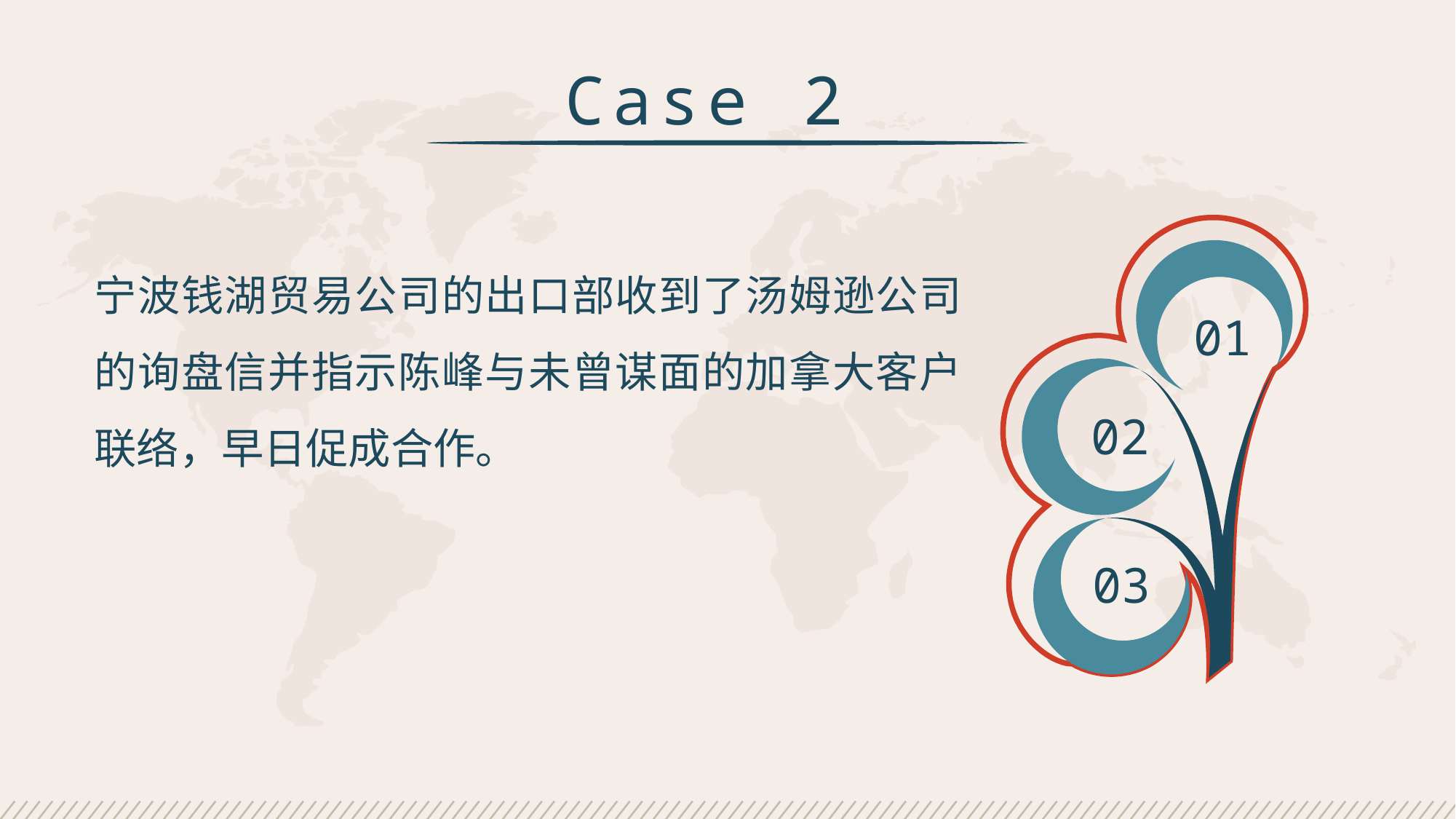

Case 2

宁波钱湖贸易公司的出口部收到了汤姆逊公司的询盘信并指示陈峰与未曾谋面的加拿大客户联络，早日促成合作。
01
02
03